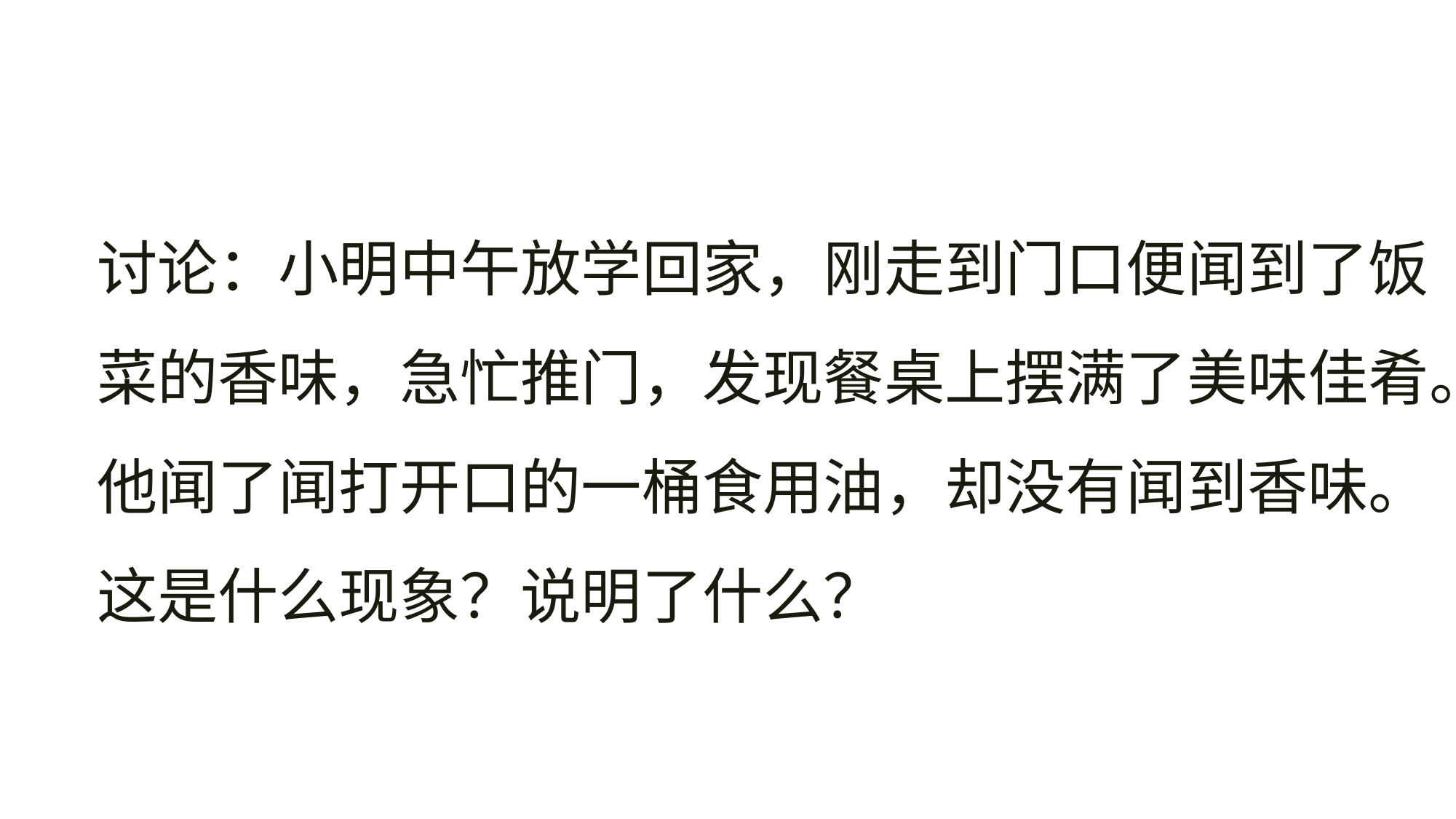

讨论：小明中午放学回家，刚走到门口便闻到了饭菜的香味，急忙推门，发现餐桌上摆满了美味佳肴。他闻了闻打开口的一桶食用油，却没有闻到香味。这是什么现象？说明了什么？